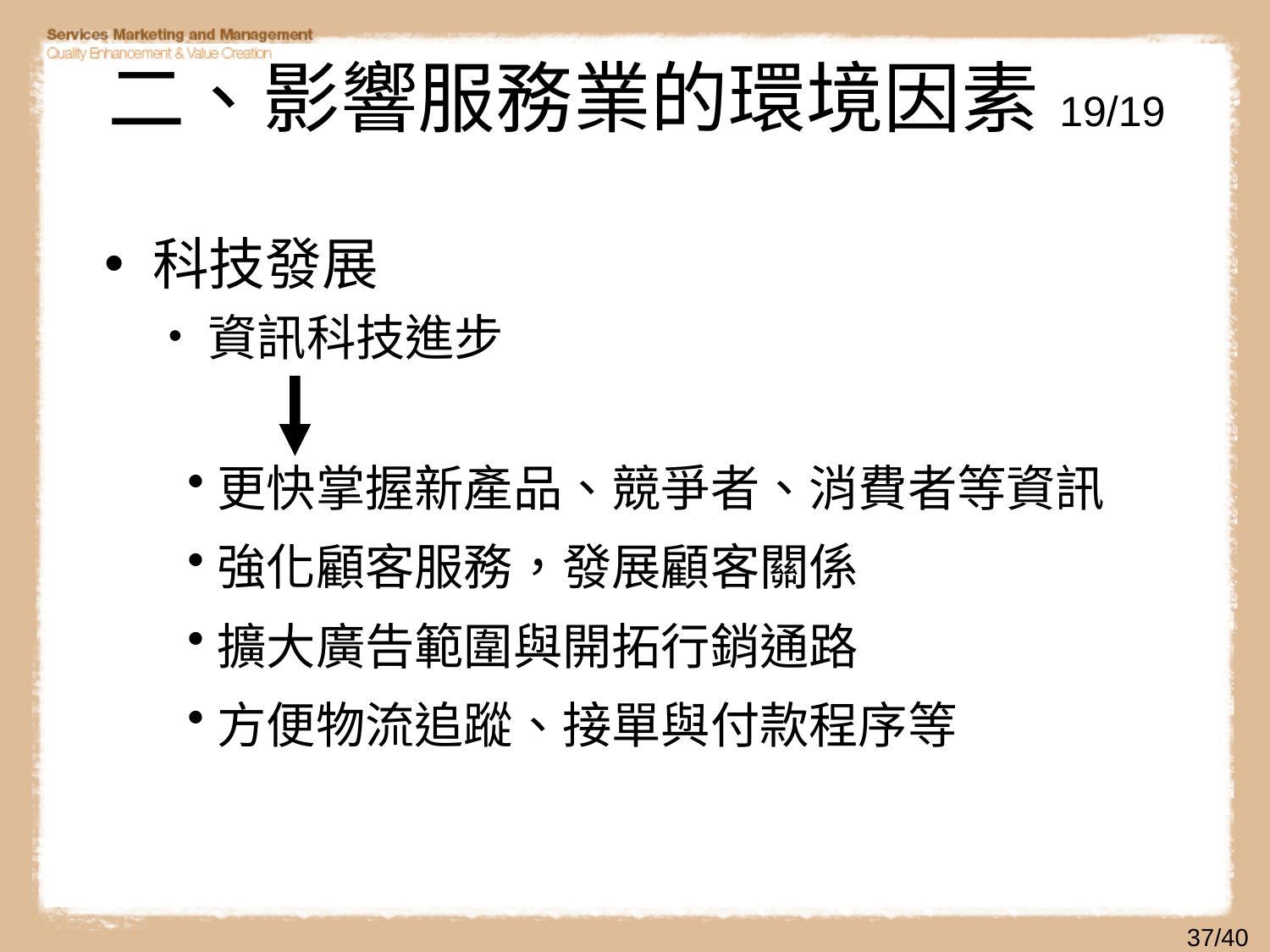

# 二、影響服務業的環境因素 19/19
科技發展
資訊科技進步

更快掌握新產品、競爭者、消費者等資訊
強化顧客服務，發展顧客關係
擴大廣告範圍與開拓行銷通路
方便物流追蹤、接單與付款程序等